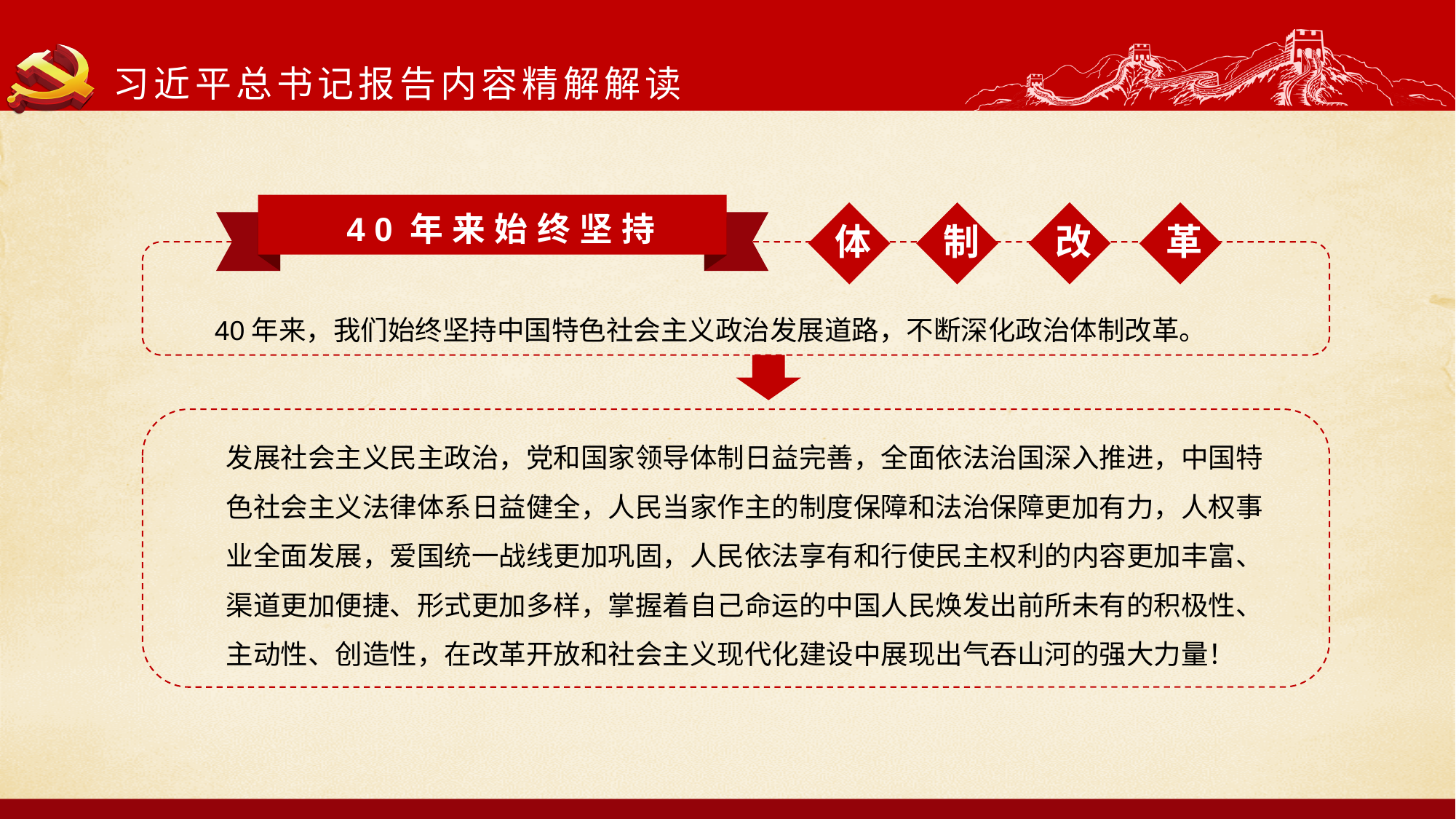

习近平总书记报告内容精解解读

40年来始终坚持

体

制

改

革

40年来，我们始终坚持中国特色社会主义政治发展道路，不断深化政治体制改革。

发展社会主义民主政治，党和国家领导体制日益完善，全面依法治国深入推进，中国特色社会主义法律体系日益健全，人民当家作主的制度保障和法治保障更加有力，人权事业全面发展，爱国统一战线更加巩固，人民依法享有和行使民主权利的内容更加丰富、渠道更加便捷、形式更加多样，掌握着自己命运的中国人民焕发出前所未有的积极性、主动性、创造性，在改革开放和社会主义现代化建设中展现出气吞山河的强大力量！